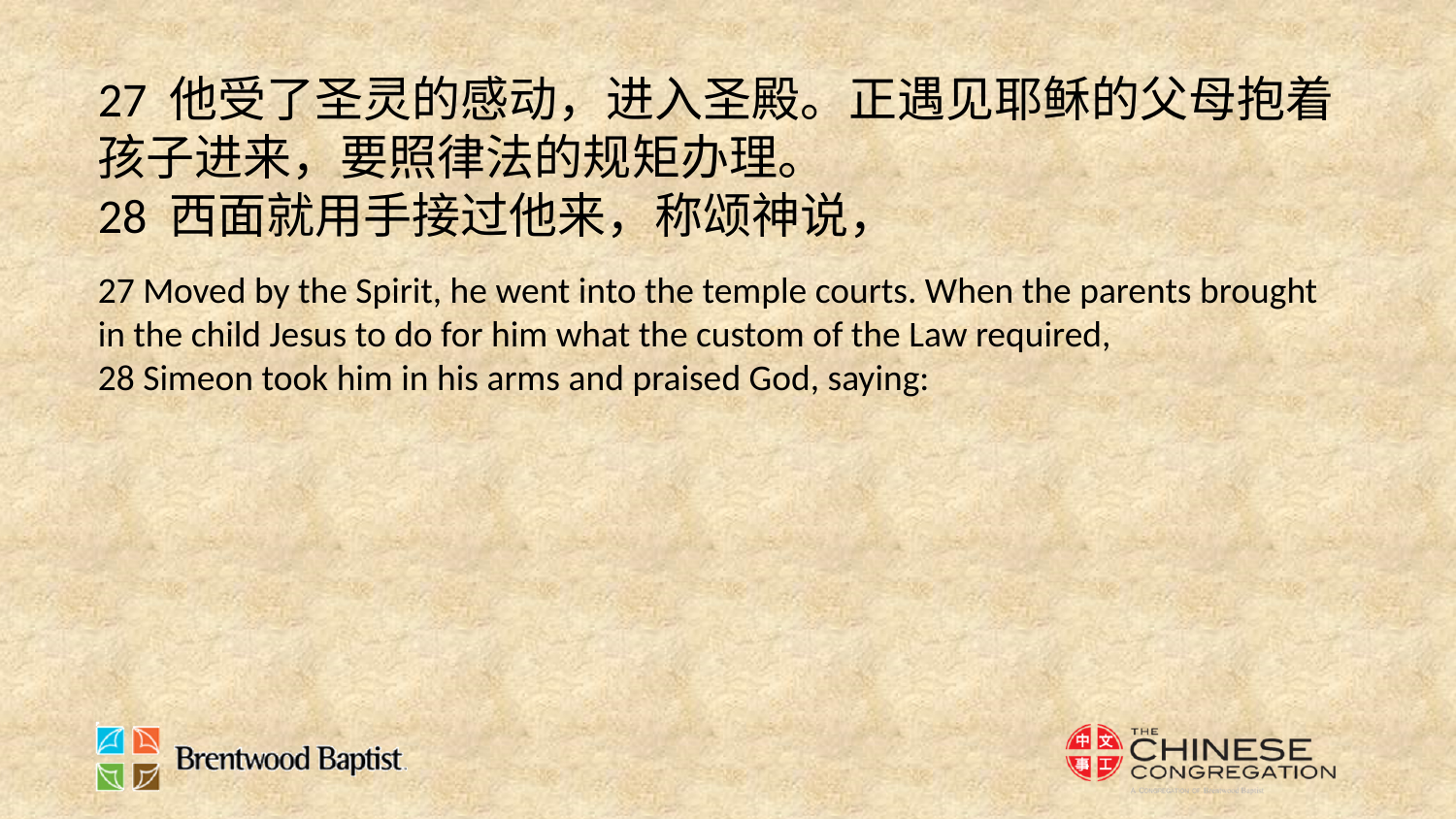

27 他受了圣灵的感动，进入圣殿。正遇见耶稣的父母抱着孩子进来，要照律法的规矩办理。
28 西面就用手接过他来，称颂神说，

27 Moved by the Spirit, he went into the temple courts. When the parents brought in the child Jesus to do for him what the custom of the Law required,
28 Simeon took him in his arms and praised God, saying: